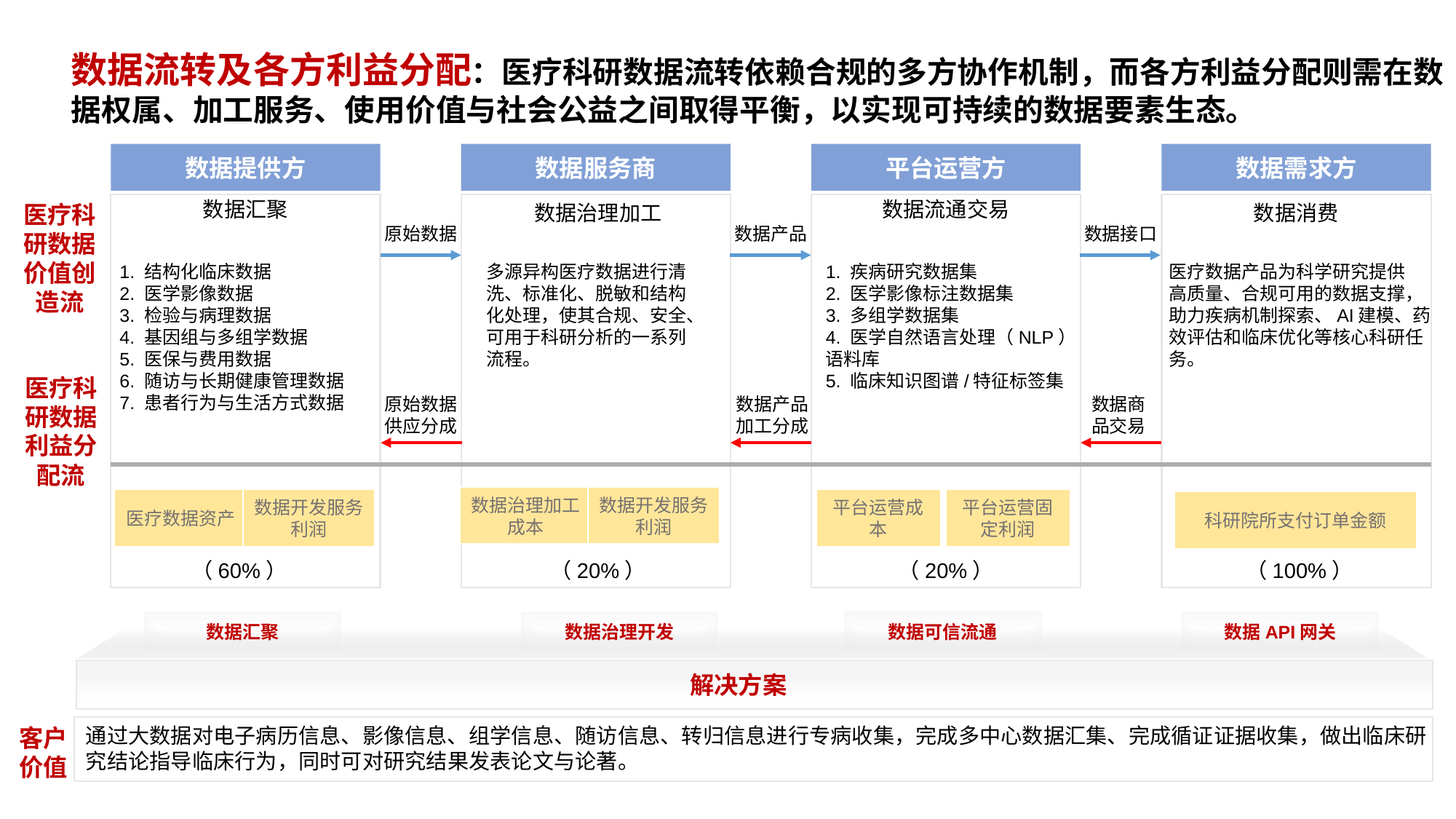

数据流转及各方利益分配：医疗科研数据流转依赖合规的多方协作机制，而各方利益分配则需在数据权属、加工服务、使用价值与社会公益之间取得平衡，以实现可持续的数据要素生态。
数据提供方
数据服务商
平台运营方
数据需求方
数据汇聚
数据流通交易

数据治理加工

数据消费
医疗科研数据价值创造流
原始数据
数据产品
数据接口
多源异构医疗数据进行清
洗、标准化、脱敏和结构
化处理，使其合规、安全、
可用于科研分析的一系列
流程。
1. 疾病研究数据集
2. 医学影像标注数据集
3. 多组学数据集
4. 医学自然语言处理（NLP）
语料库
5. 临床知识图谱/特征标签集

1. 结构化临床数据
2. 医学影像数据
3. 检验与病理数据
4. 基因组与多组学数据
5. 医保与费用数据
6. 随访与长期健康管理数据
7. 患者行为与生活方式数据
医疗数据产品为科学研究提供
高质量、合规可用的数据支撑，
助力疾病机制探索、AI建模、药
效评估和临床优化等核心科研任
务。
医疗科研数据利益分配流
原始数据
供应分成
数据产品
加工分成
数据商
品交易
数据治理加工成本
数据开发服务利润
医疗数据资产
数据开发服务利润
平台运营成本
平台运营固定利润
科研院所支付订单金额
（60%）
（20%）
（20%）
（100%）
数据可信流通
数据汇聚
数据治理开发
数据API网关

解决方案
通过大数据对电子病历信息、影像信息、组学信息、随访信息、转归信息进行专病收集，完成多中心数据汇集、完成循证证据收集，做出临床研
究结论指导临床行为，同时可对研究结果发表论文与论著。
客户价值